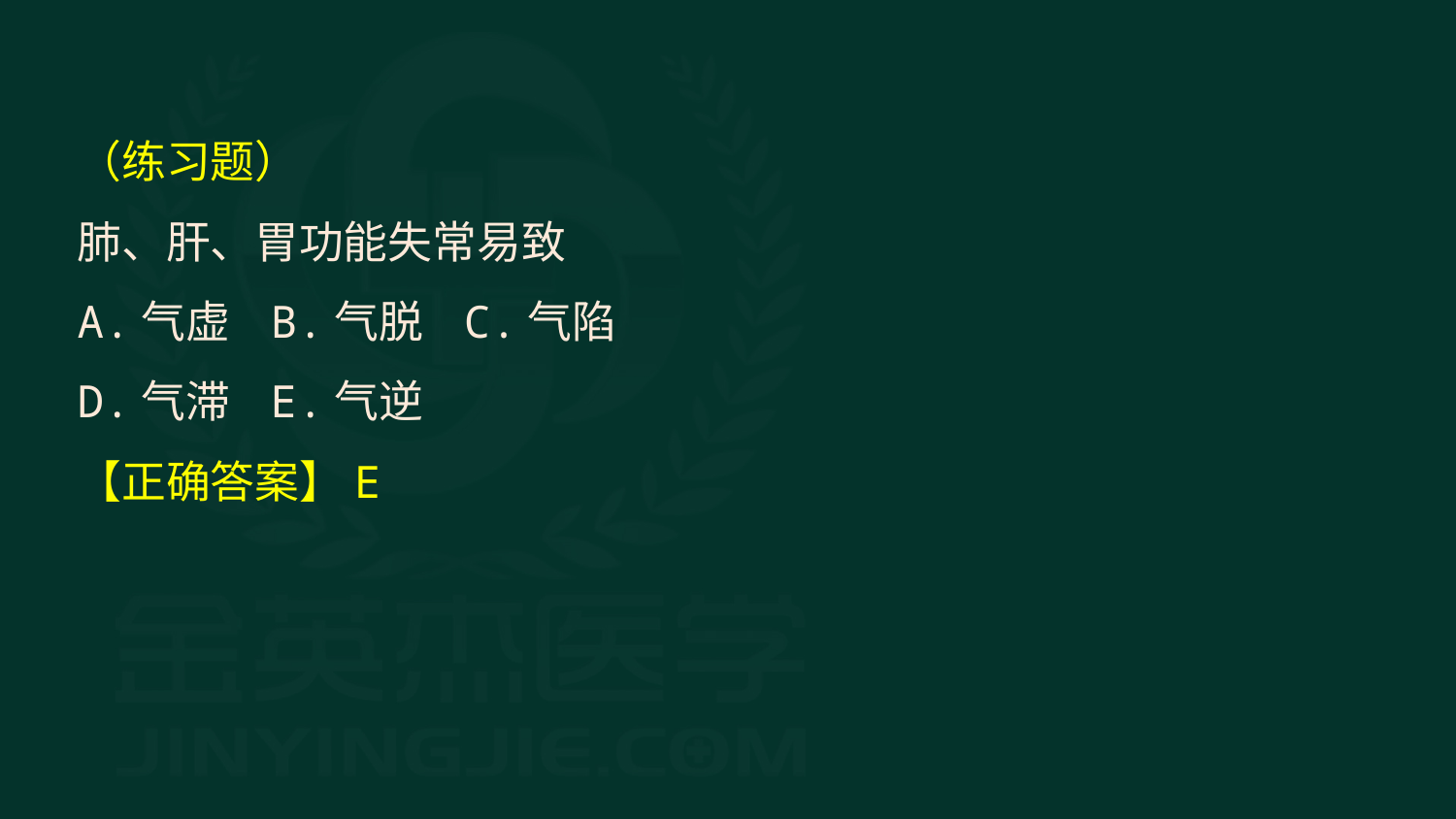

（练习题）
肺、肝、胃功能失常易致
A.气虚   B.气脱   C.气陷
D.气滞   E.气逆
【正确答案】E